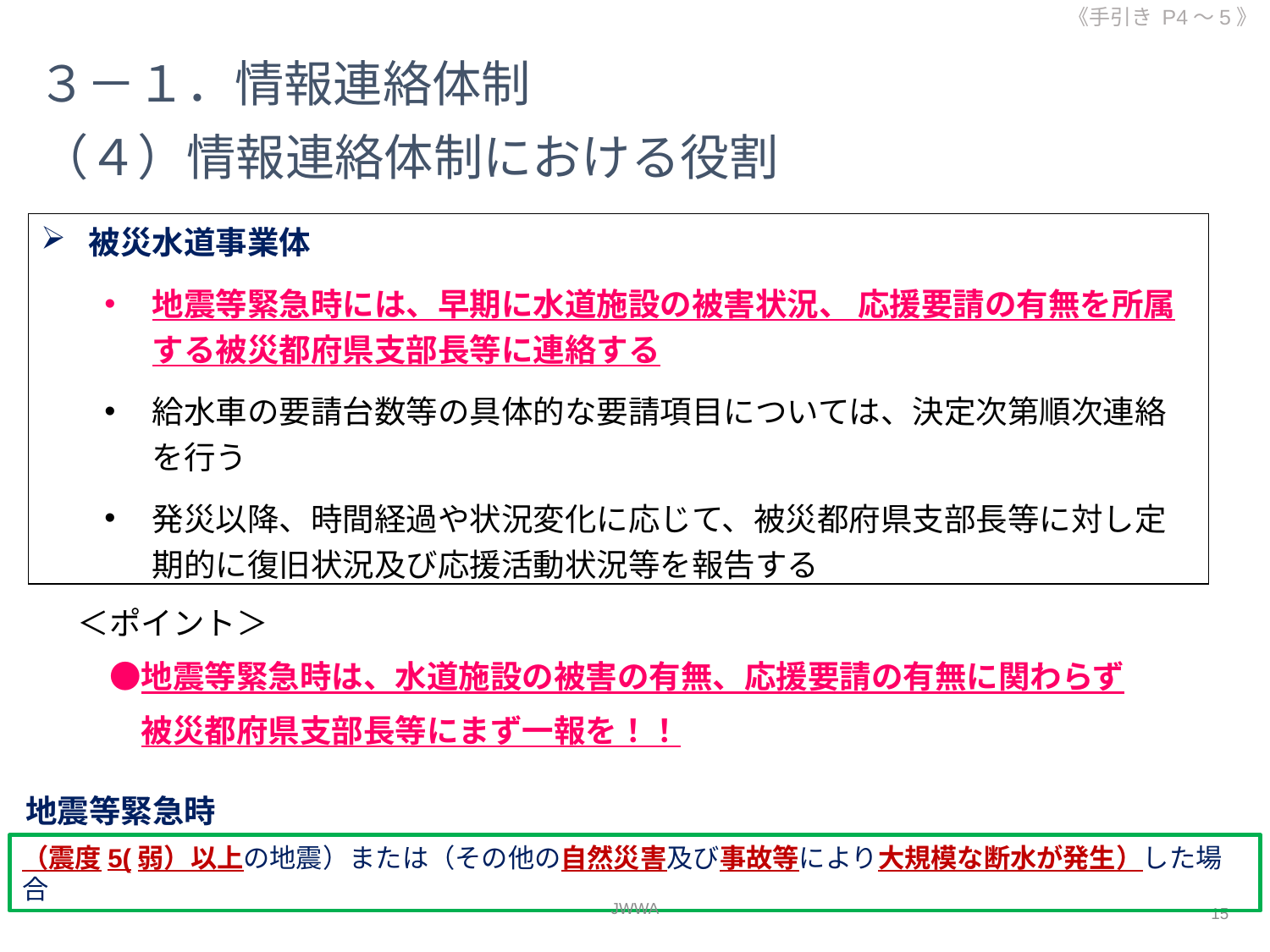

《手引き P4～5》
３－１．情報連絡体制
（４）情報連絡体制における役割
被災水道事業体
地震等緊急時には、早期に水道施設の被害状況、 応援要請の有無を所属する被災都府県支部長等に連絡する
給水車の要請台数等の具体的な要請項目については、決定次第順次連絡を行う
発災以降、時間経過や状況変化に応じて、被災都府県支部長等に対し定期的に復旧状況及び応援活動状況等を報告する
＜ポイント＞
　●地震等緊急時は、水道施設の被害の有無、応援要請の有無に関わらず
　　被災都府県支部長等にまず一報を！！
地震等緊急時
（震度5(弱）以上の地震）または（その他の自然災害及び事故等により大規模な断水が発生）した場合
JWWA
15